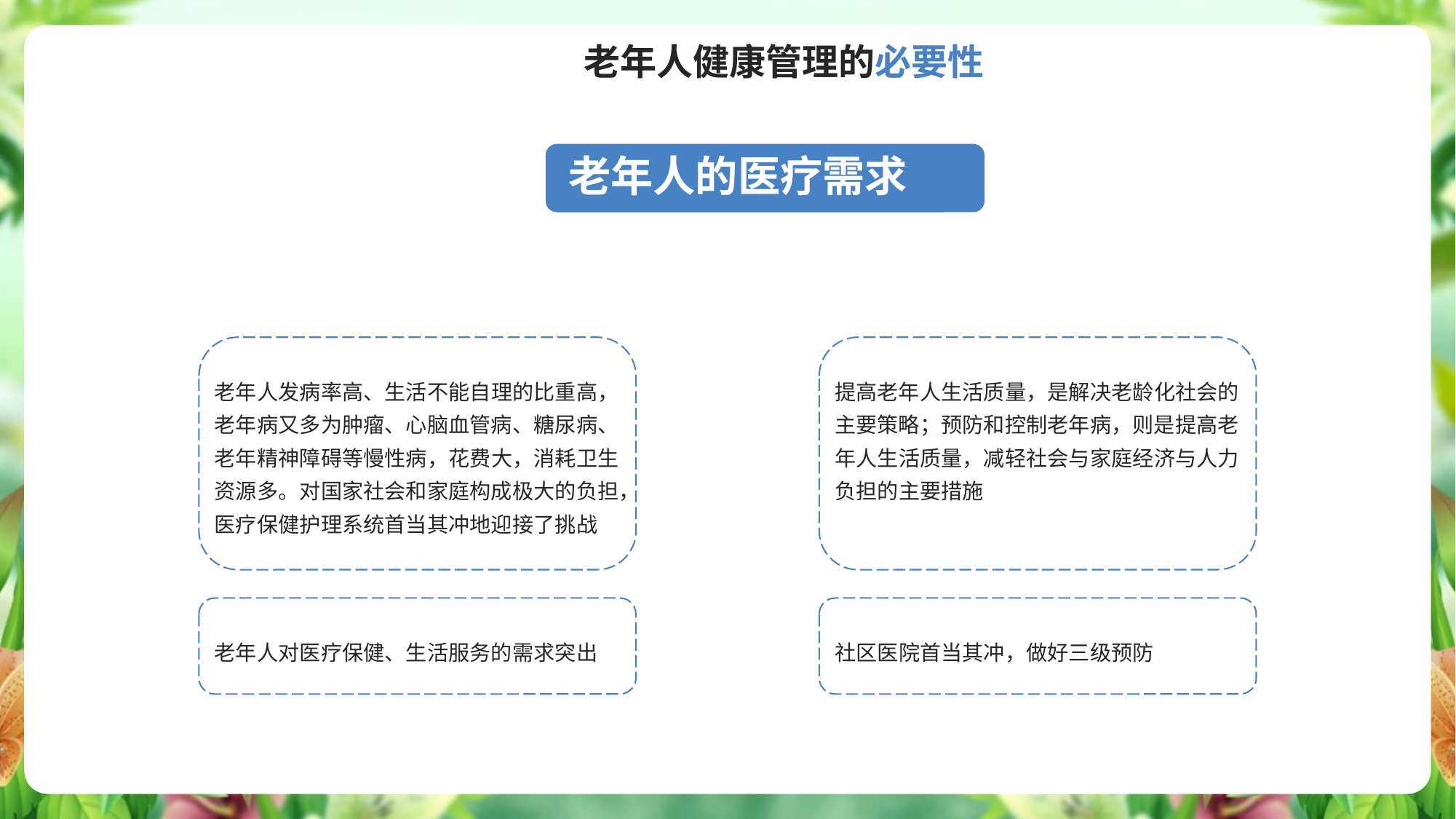

老年人健康管理的必要性
系统特点视频无死角变电站某些特殊区域，由于监控角度较小、空间狭小或者环境危险等各种原因，不适合安装多台摄像机。通过在变电站各类保护小室、10KV开关室、35KV开关室内安装轨道式摄像机，变电站智能辅助监控系统可以远程对轨道摄像机进控制操作，可以实时获取每个控制（保护、高压）柜上的所有监控信息，实时上传中心主站。轨道监控摄像机可进行水平、垂直两个方向的运动，确保了监控目标不留死角。智能业务分析智能化是视频监控发展的必然趋势，智能视频分析技术的出现正是这一趋势新一代变电站智能辅助监控系统第15页的直接体现。如果把摄像机看作人的眼睛，而智能视频系统则可以看作人的大脑。
               老年人的医疗需求

老年人发病率高、生活不能自理的比重高，老年病又多为肿瘤、心脑血管病、糖尿病、老年精神障碍等慢性病，花费大，消耗卫生资源多。对国家社会和家庭构成极大的负担，医疗保健护理系统首当其冲地迎接了挑战
提高老年人生活质量，是解决老龄化社会的主要策略；预防和控制老年病，则是提高老年人生活质量，减轻社会与家庭经济与人力负担的主要措施

老年人对医疗保健、生活服务的需求突出
社区医院首当其冲，做好三级预防